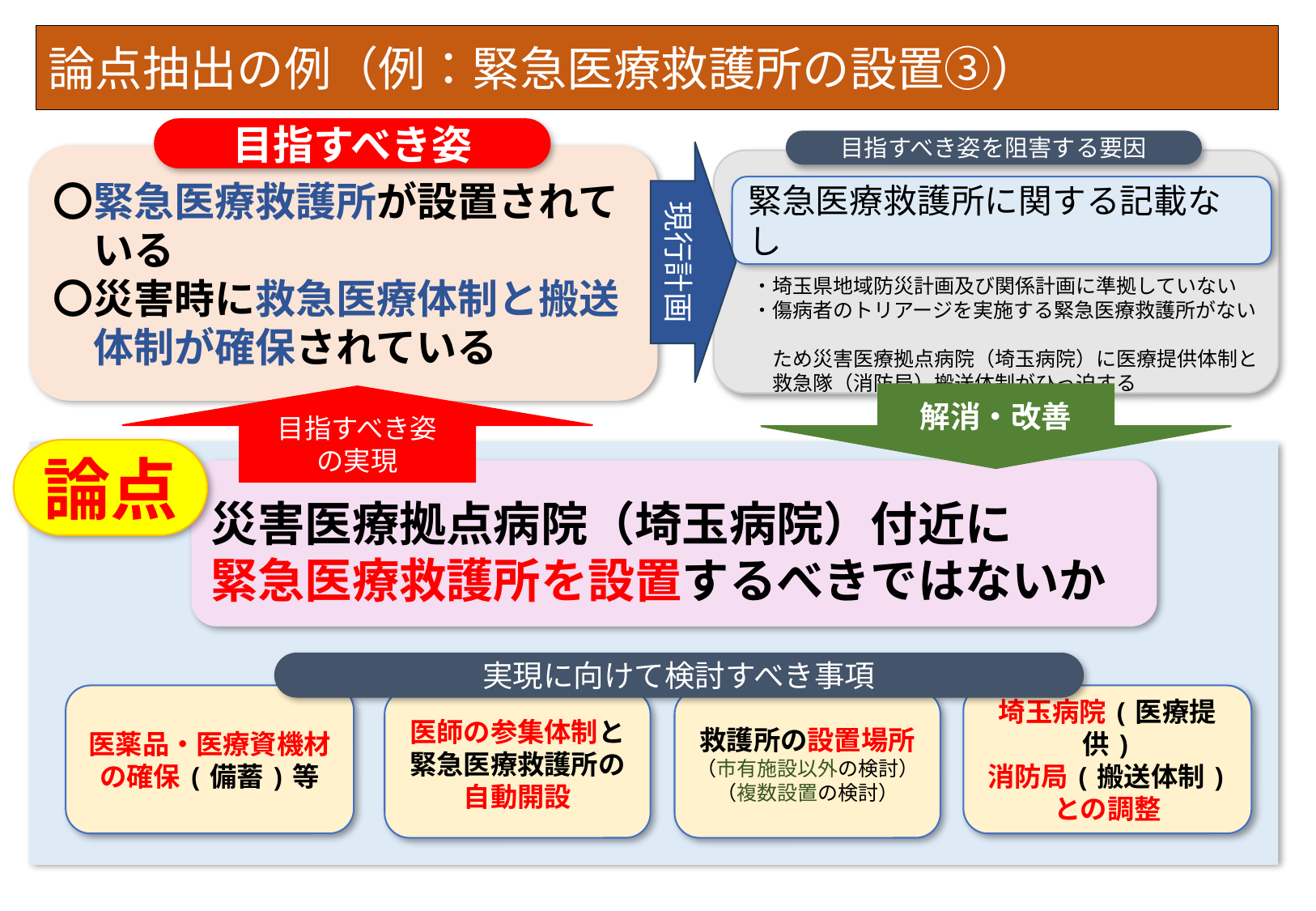

# 論点抽出の例（例：緊急医療救護所の設置③）
目指すべき姿
目指すべき姿を阻害する要因
現行計画
〇緊急医療救護所が設置されて
　いる
〇災害時に救急医療体制と搬送
　体制が確保されている

緊急医療救護所に関する記載なし
・埼玉県地域防災計画及び関係計画に準拠していない
・傷病者のトリアージを実施する緊急医療救護所がない
　ため災害医療拠点病院（埼玉病院）に医療提供体制と
　救急隊（消防局）搬送体制がひっ迫する
解消・改善
目指すべき姿
の実現
論点

災害医療拠点病院（埼玉病院）付近に
緊急医療救護所を設置するべきではないか
実現に向けて検討すべき事項
医薬品・医療資機材の確保(備蓄)等
埼玉病院(医療提供)
消防局(搬送体制)
との調整
救護所の設置場所
（市有施設以外の検討）
（複数設置の検討）
医師の参集体制と
緊急医療救護所の
自動開設
23